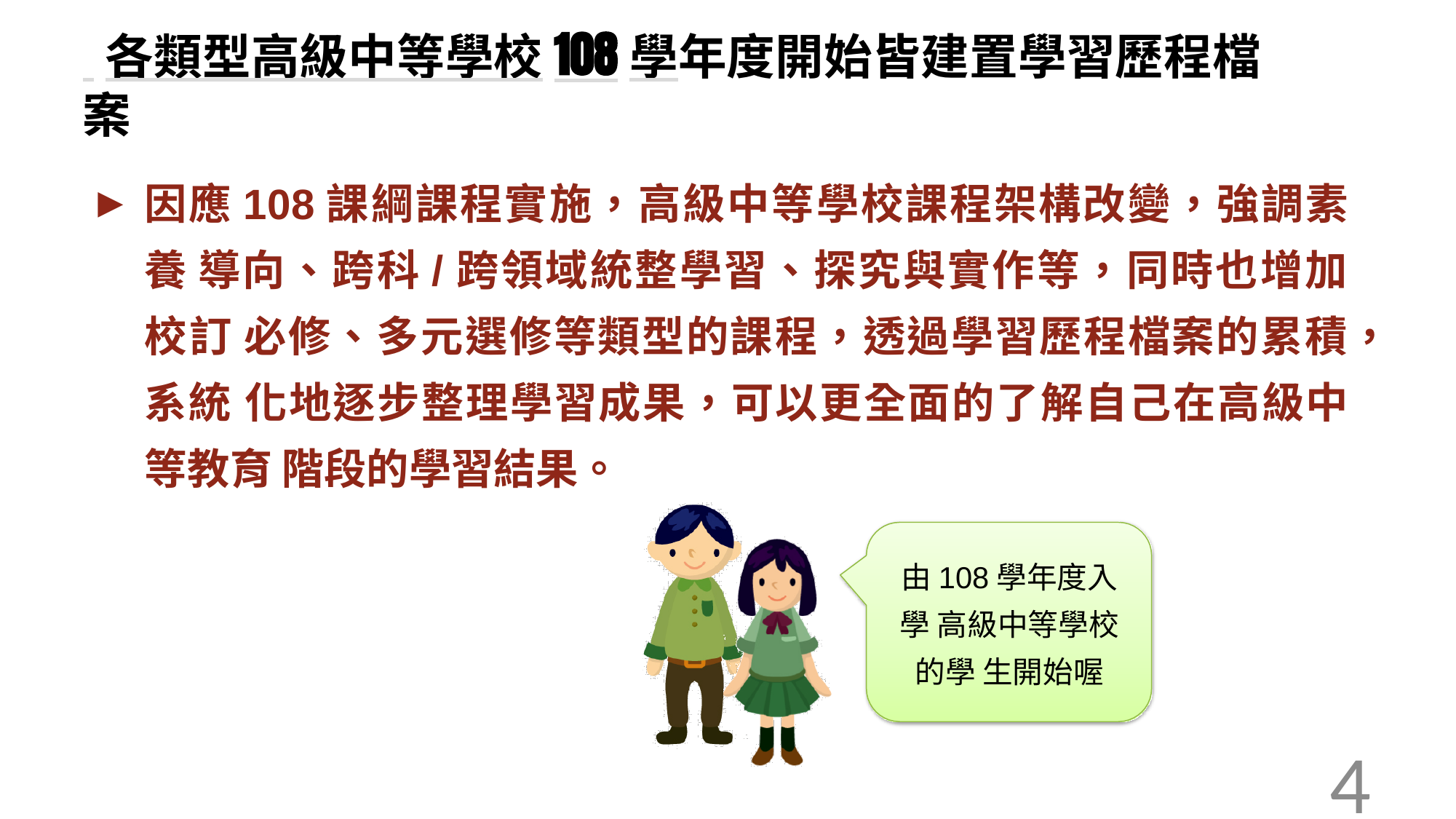

# 各類型高級中等學校108學年度開始皆建置學習歷程檔案
因應108課綱課程實施，高級中等學校課程架構改變，強調素養 導向、跨科/跨領域統整學習、探究與實作等，同時也增加校訂 必修、多元選修等類型的課程，透過學習歷程檔案的累積，系統 化地逐步整理學習成果，可以更全面的了解自己在高級中等教育 階段的學習結果。

由108學年度入學 高級中等學校的學 生開始喔

4